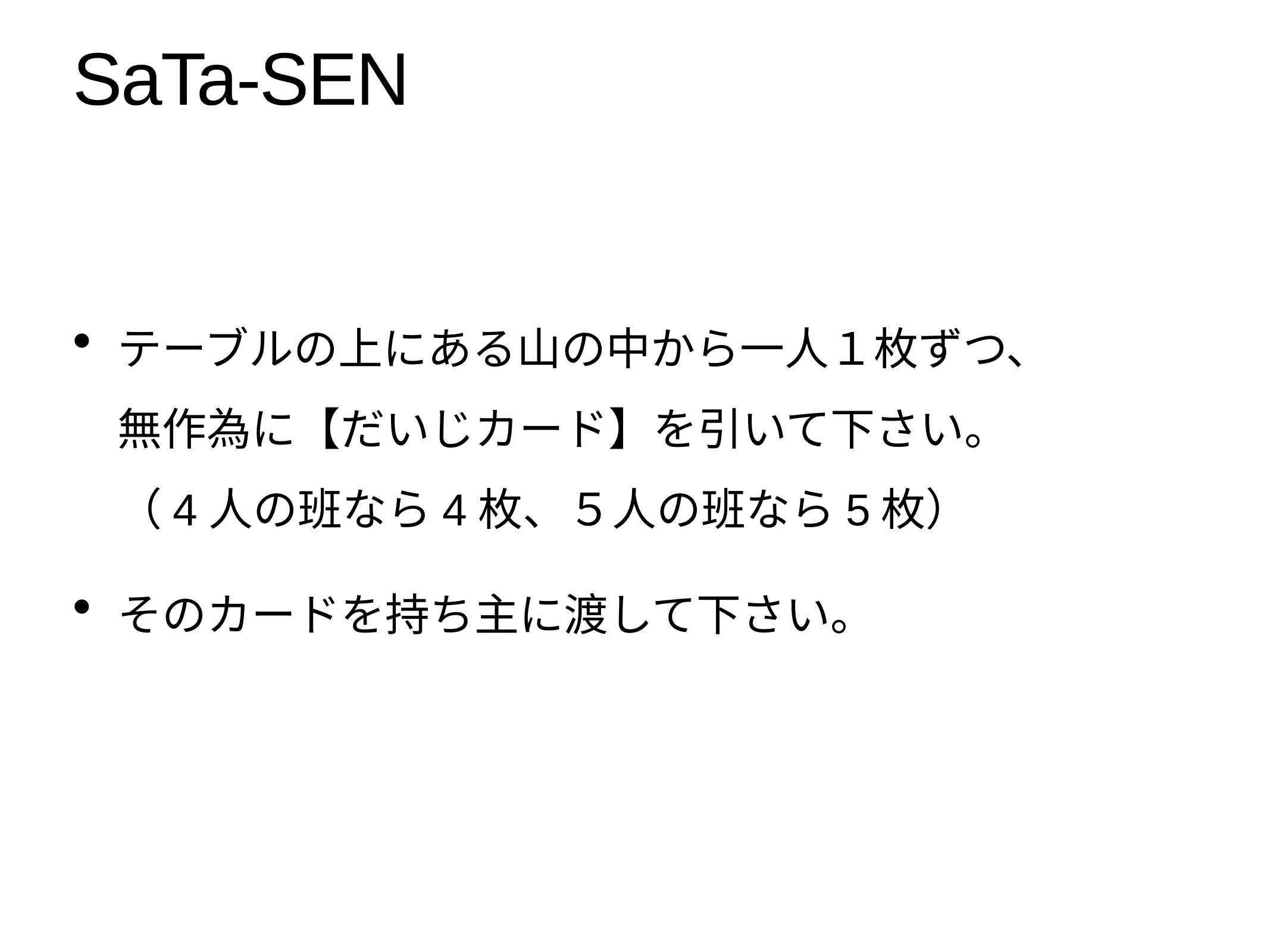

# SaTa-SEN
テーブルの上にある山の中から一人１枚ずつ、
無作為に【だいじカード】を引いて下さい。
（4人の班なら4枚、５人の班なら5枚）
そのカードを持ち主に渡して下さい。